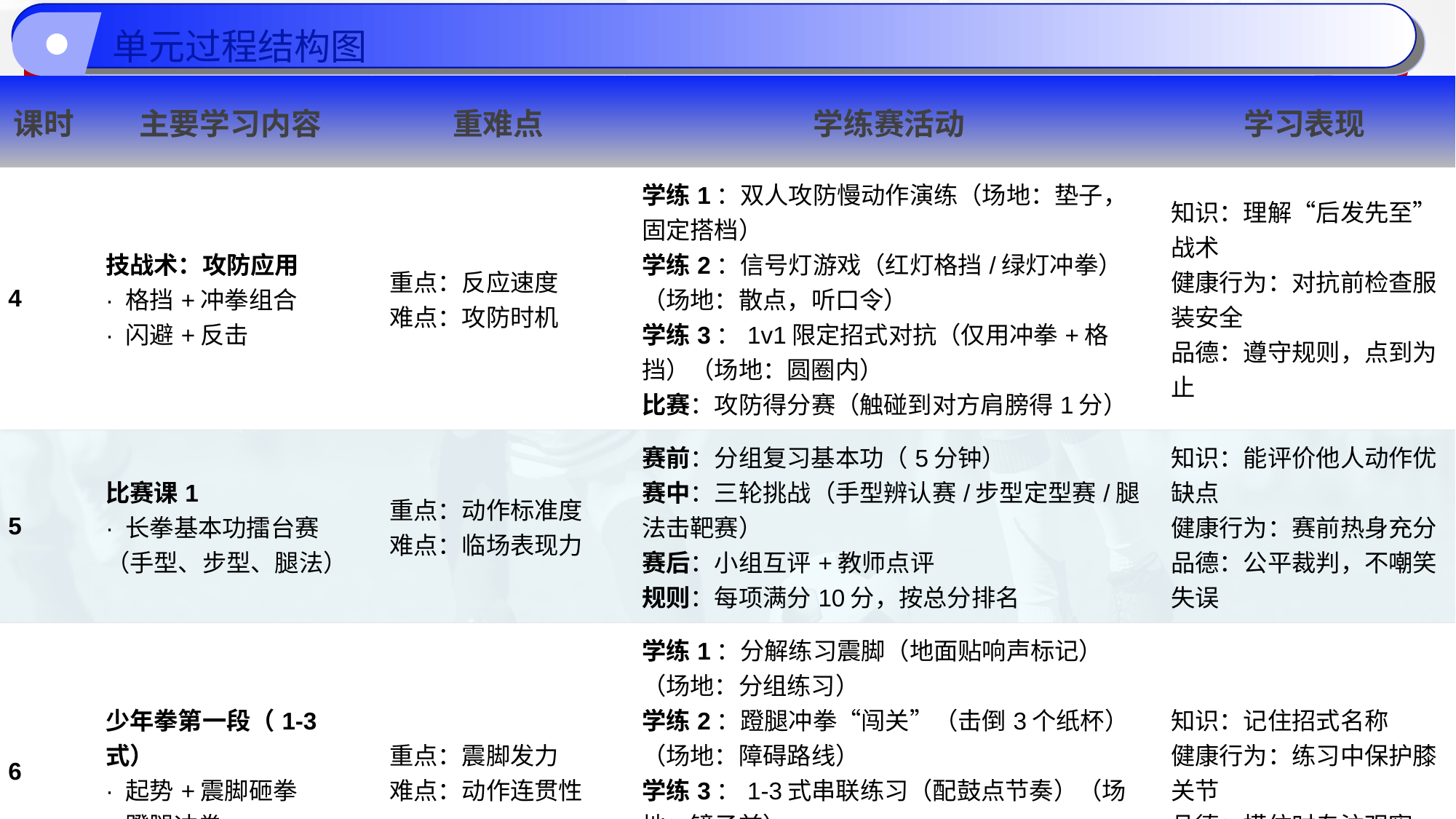

单元过程结构图

| 课时 | 主要学习内容 | 重难点 | 学练赛活动 | 学习表现 |
| --- | --- | --- | --- | --- |
| 4 | 技战术：攻防应用 · 格挡+冲拳组合 · 闪避+反击 | 重点：反应速度 难点：攻防时机 | 学练1：双人攻防慢动作演练（场地：垫子，固定搭档） 学练2：信号灯游戏（红灯格挡/绿灯冲拳）（场地：散点，听口令） 学练3：1v1限定招式对抗（仅用冲拳+格挡）（场地：圆圈内） 比赛：攻防得分赛（触碰到对方肩膀得1分） | 知识：理解“后发先至”战术 健康行为：对抗前检查服装安全 品德：遵守规则，点到为止 |
| 5 | 比赛课1 · 长拳基本功擂台赛（手型、步型、腿法） | 重点：动作标准度 难点：临场表现力 | 赛前：分组复习基本功（5分钟） 赛中：三轮挑战（手型辨认赛/步型定型赛/腿法击靶赛） 赛后：小组互评+教师点评 规则：每项满分10分，按总分排名 | 知识：能评价他人动作优缺点 健康行为：赛前热身充分 品德：公平裁判，不嘲笑失误 |
| 6 | 少年拳第一段（1-3式） · 起势+震脚砸拳 · 蹬腿冲拳 | 重点：震脚发力 难点：动作连贯性 | 学练1：分解练习震脚（地面贴响声标记）（场地：分组练习） 学练2：蹬腿冲拳“闯关”（击倒3个纸杯）（场地：障碍路线） 学练3：1-3式串联练习（配鼓点节奏）（场地：镜子前） 比赛：动作模仿赛（教师随机演示，学生复现） | 知识：记住招式名称 健康行为：练习中保护膝关节 品德：模仿时专注观察 |